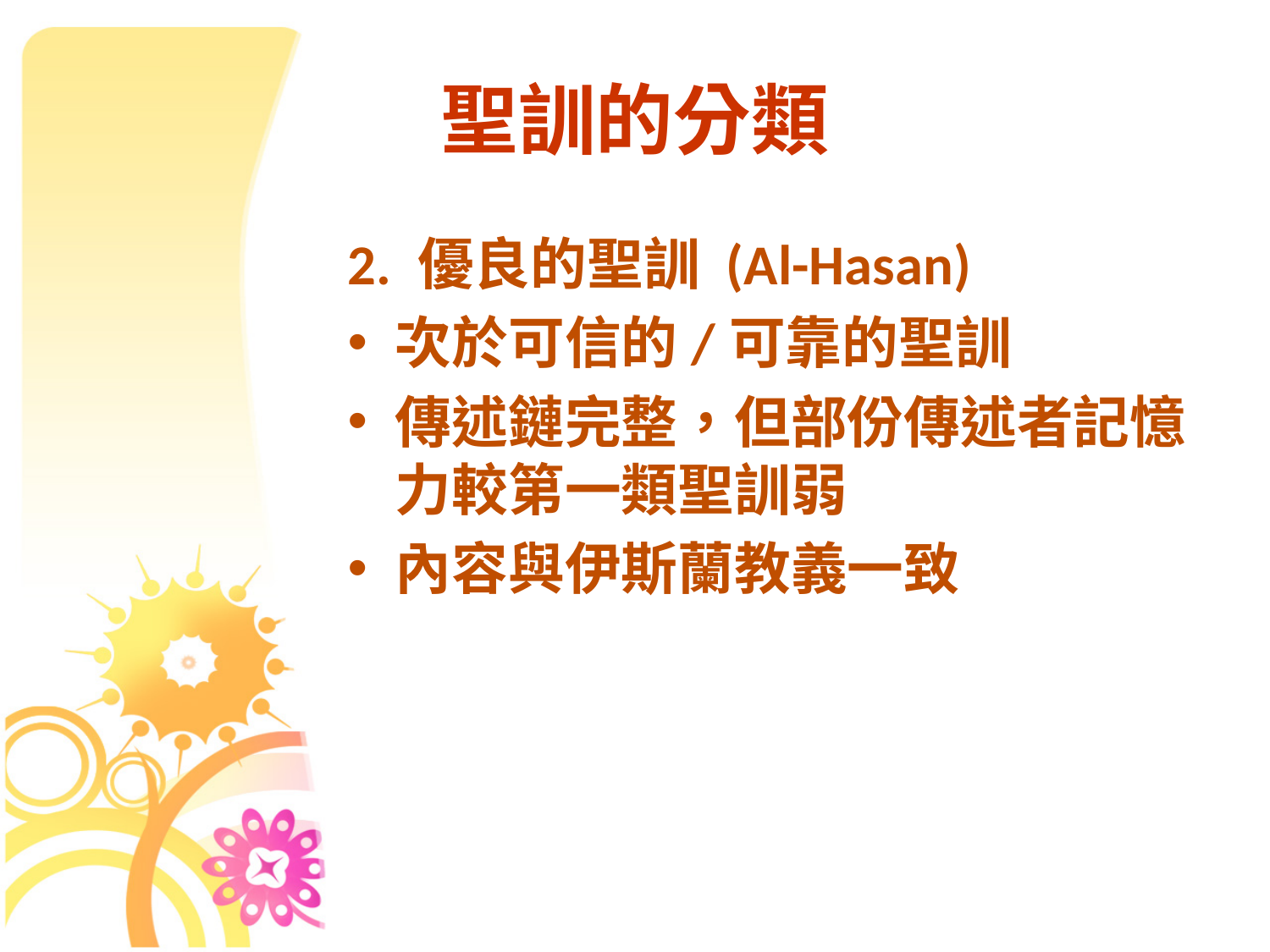

# 聖訓的分類
2. 優良的聖訓 (Al-Hasan)
次於可信的/可靠的聖訓
傳述鏈完整，但部份傳述者記憶力較第一類聖訓弱
內容與伊斯蘭教義一致